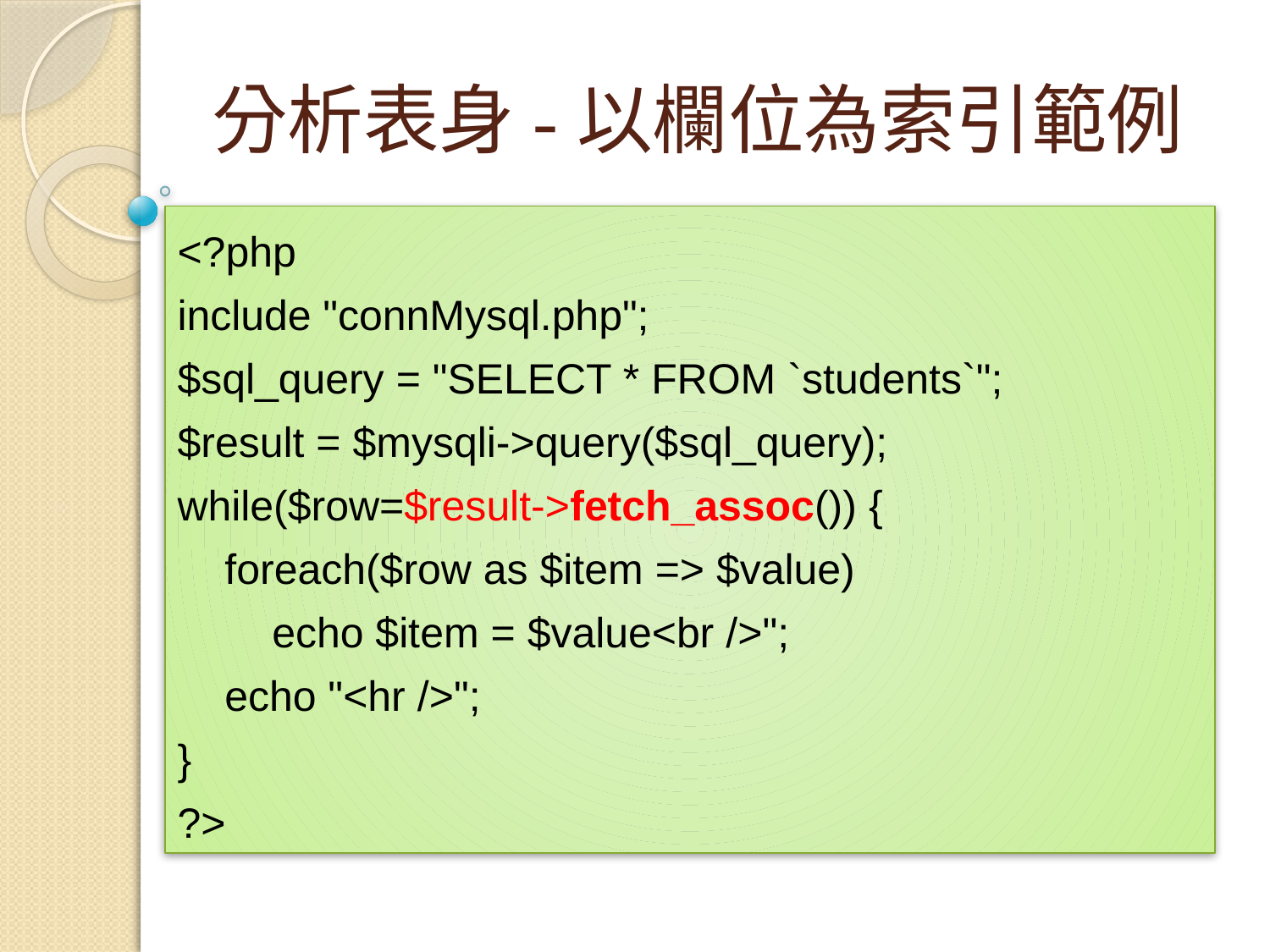

分析表身-以欄位為索引範例
<?php
include "connMysql.php";
$sql_query = "SELECT * FROM `students`";
$result = $mysqli->query($sql_query);
while($row=$result->fetch_assoc()) {
    foreach($row as $item => $value)
        echo $item = $value<br />";
    echo "<hr />";
}
?>